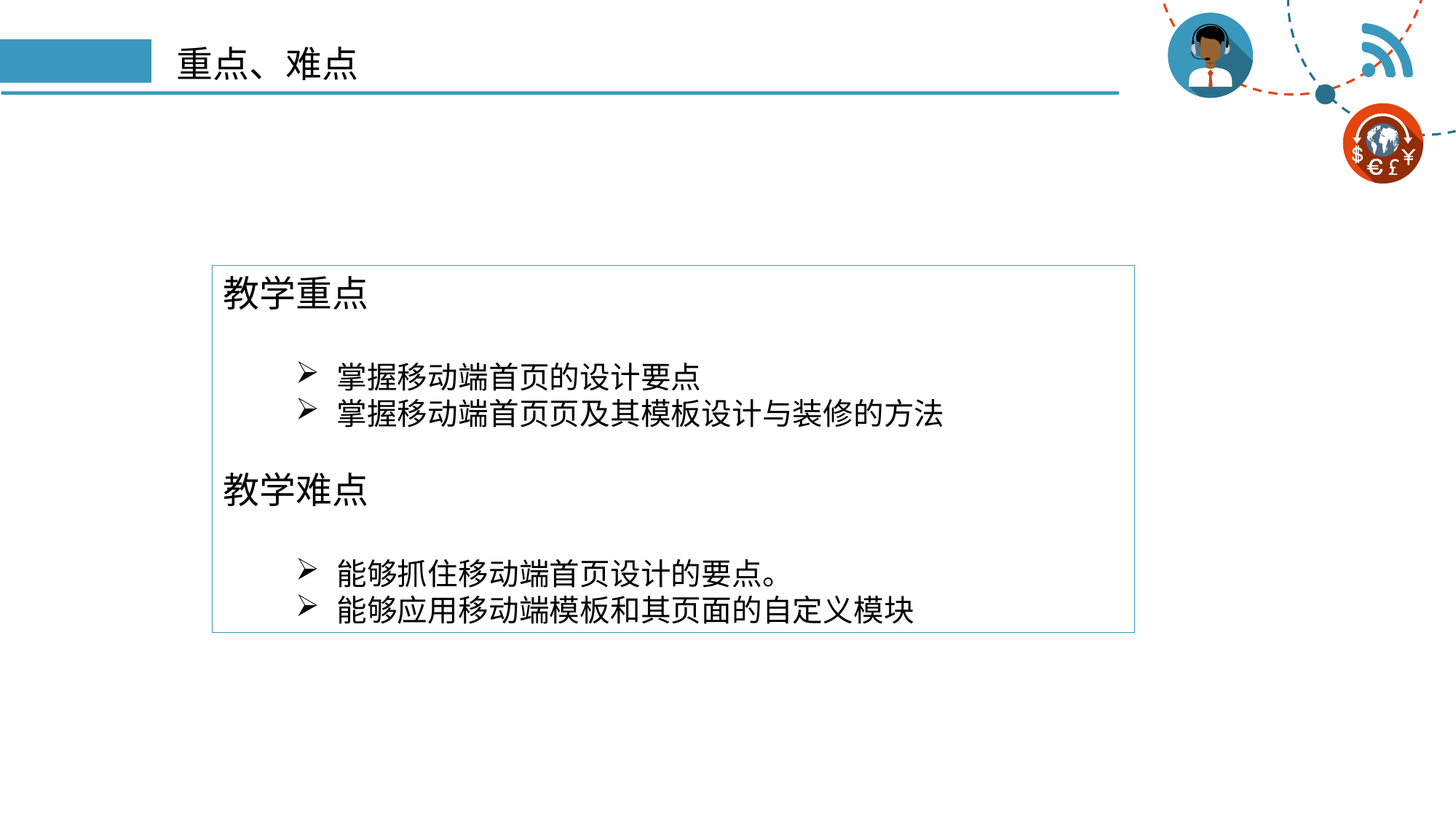

# 重点、难点
教学重点

掌握移动端首页的设计要点
掌握移动端首页页及其模板设计与装修的方法

教学难点

能够抓住移动端首页设计的要点。
能够应用移动端模板和其页面的自定义模块